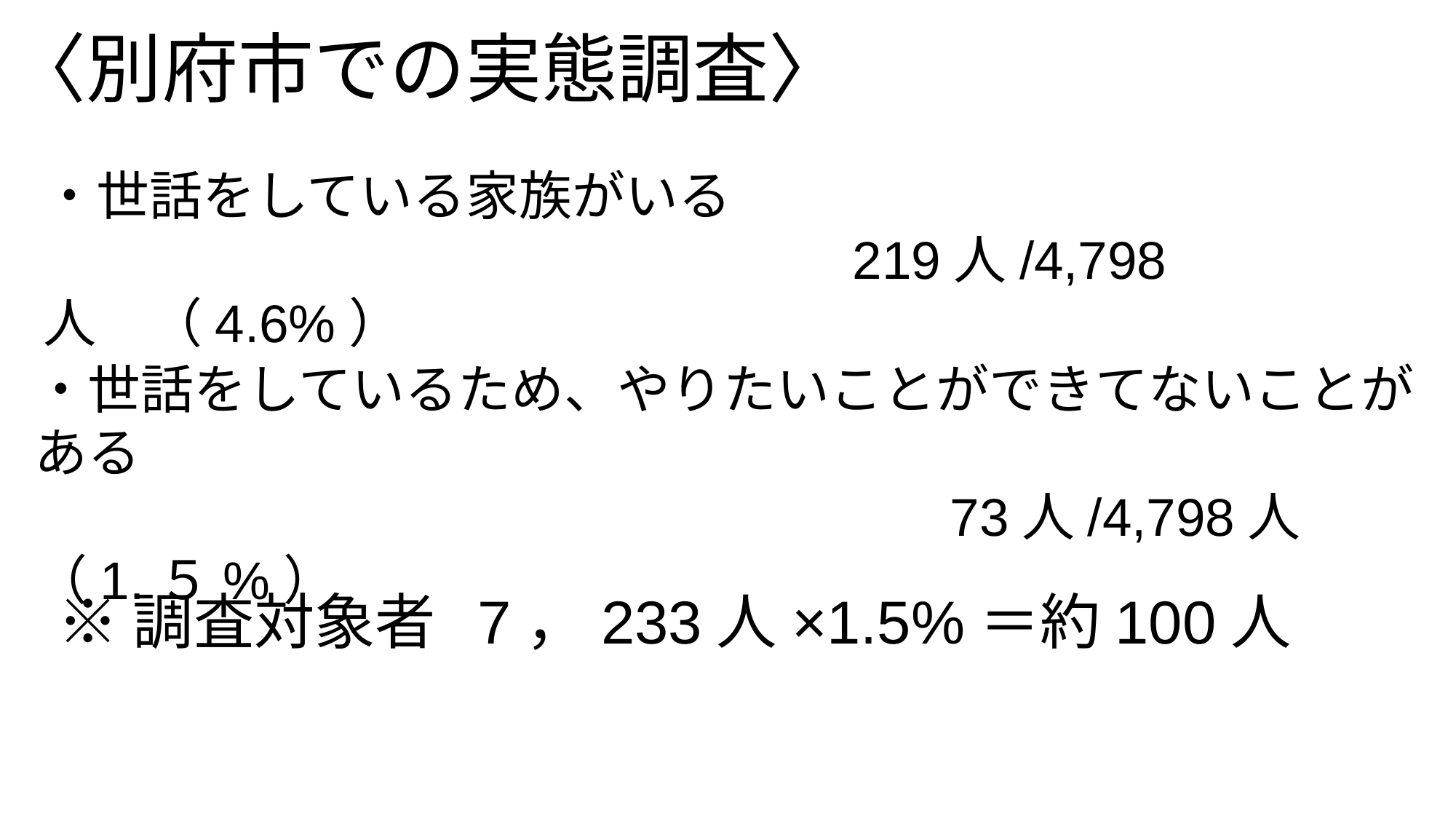

〈別府市での実態調査〉
# 〈別府市での実態調査〉
・世話をしている家族がいる
　　　　　　　　　　　　　　　219人/4,798人　（4.6%）
・世話をしているため、やりたいことができてないことがある
　　　　　　　　　　　　　　　　　73人/4,798人　（1.５%）
※調査対象者  7，233人×1.5%＝約100人